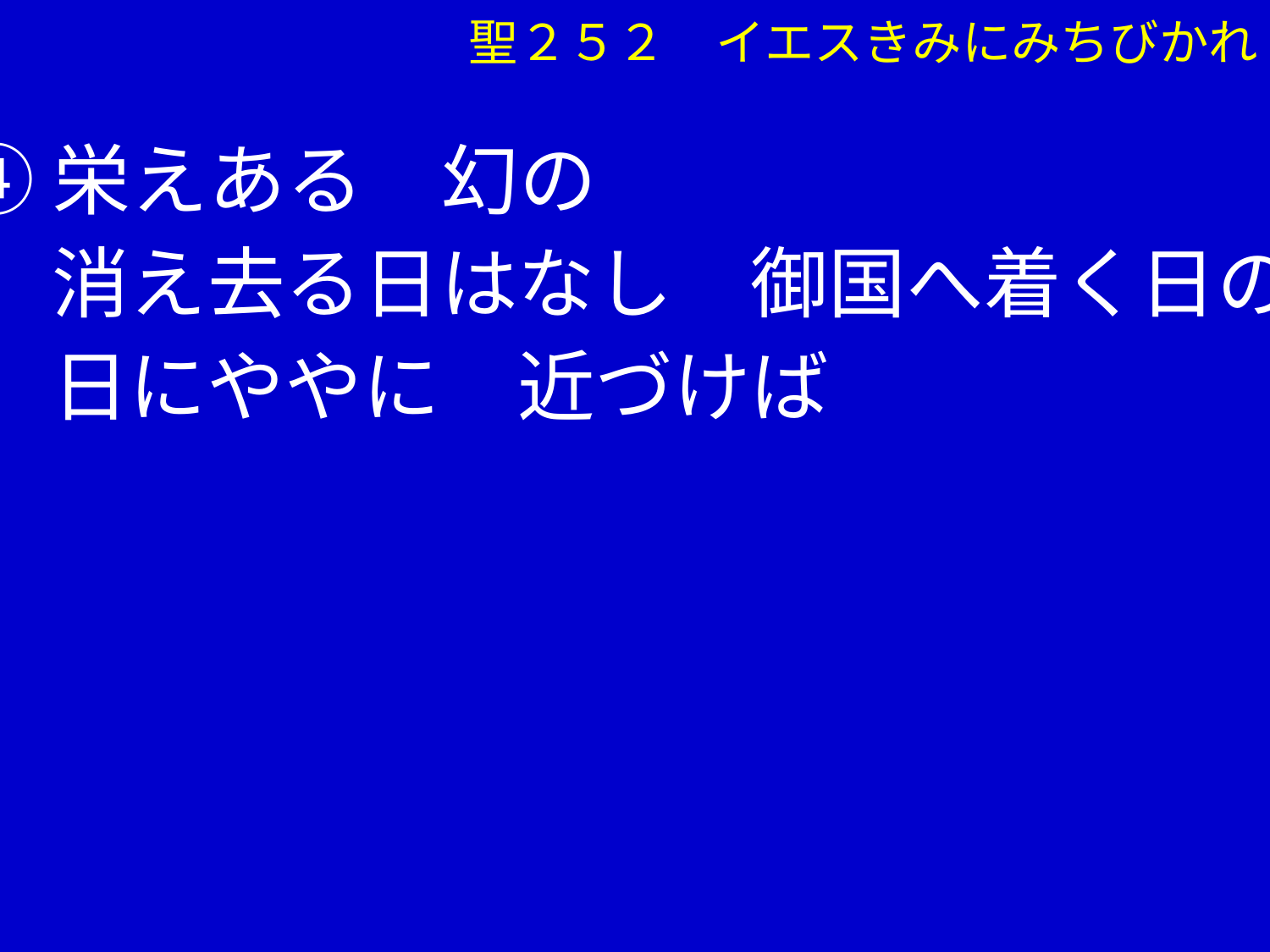

聖２５２　イエスきみにみちびかれ
④栄えある　幻の
　 消え去る日はなし　御国へ着く日の
　 日にややに　近づけば